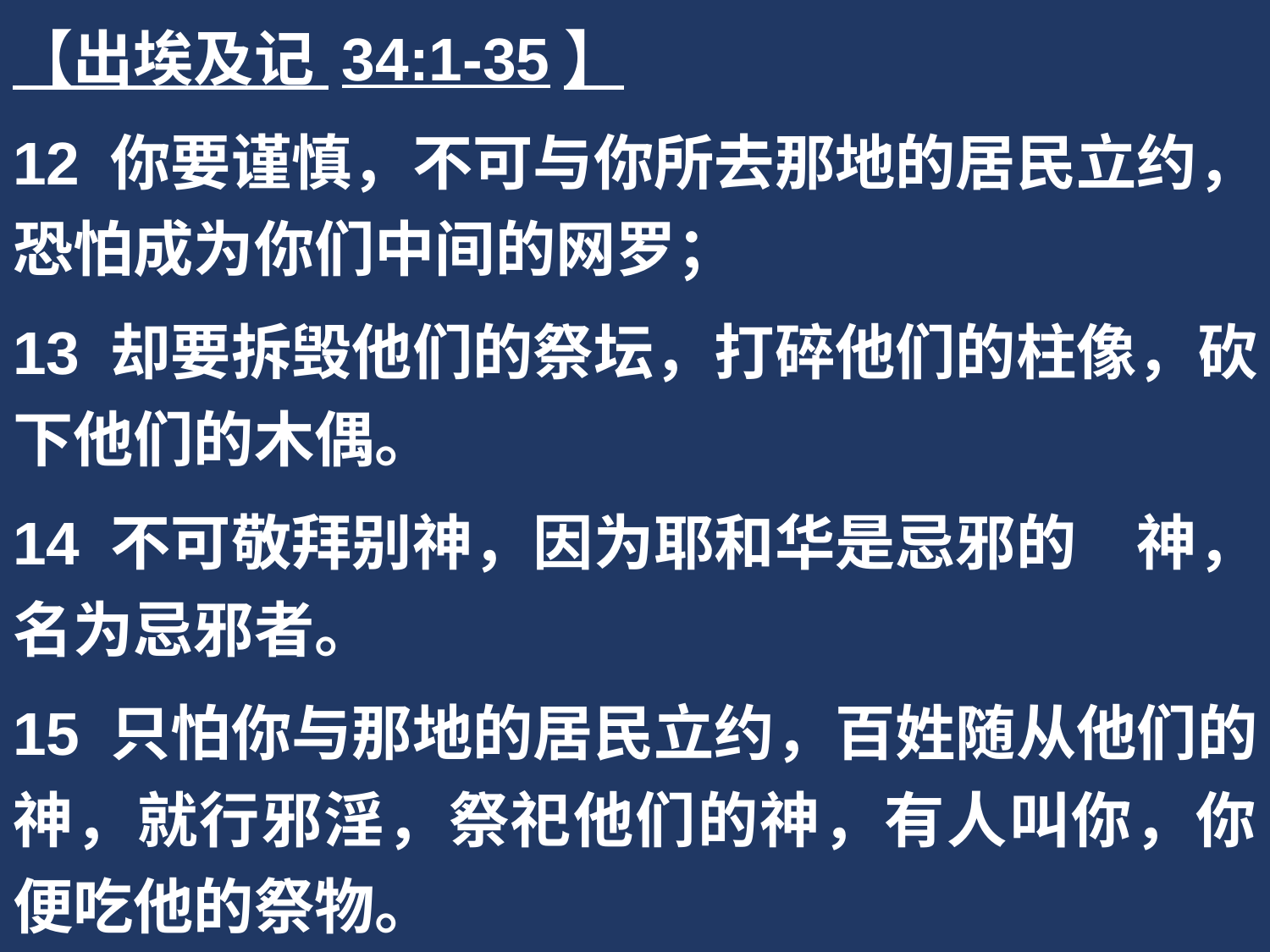

【出埃及记 34:1-35】
12 你要谨慎，不可与你所去那地的居民立约，恐怕成为你们中间的网罗；
13 却要拆毁他们的祭坛，打碎他们的柱像，砍下他们的木偶。
14 不可敬拜别神，因为耶和华是忌邪的　神，名为忌邪者。
15 只怕你与那地的居民立约，百姓随从他们的神，就行邪淫，祭祀他们的神，有人叫你，你便吃他的祭物。